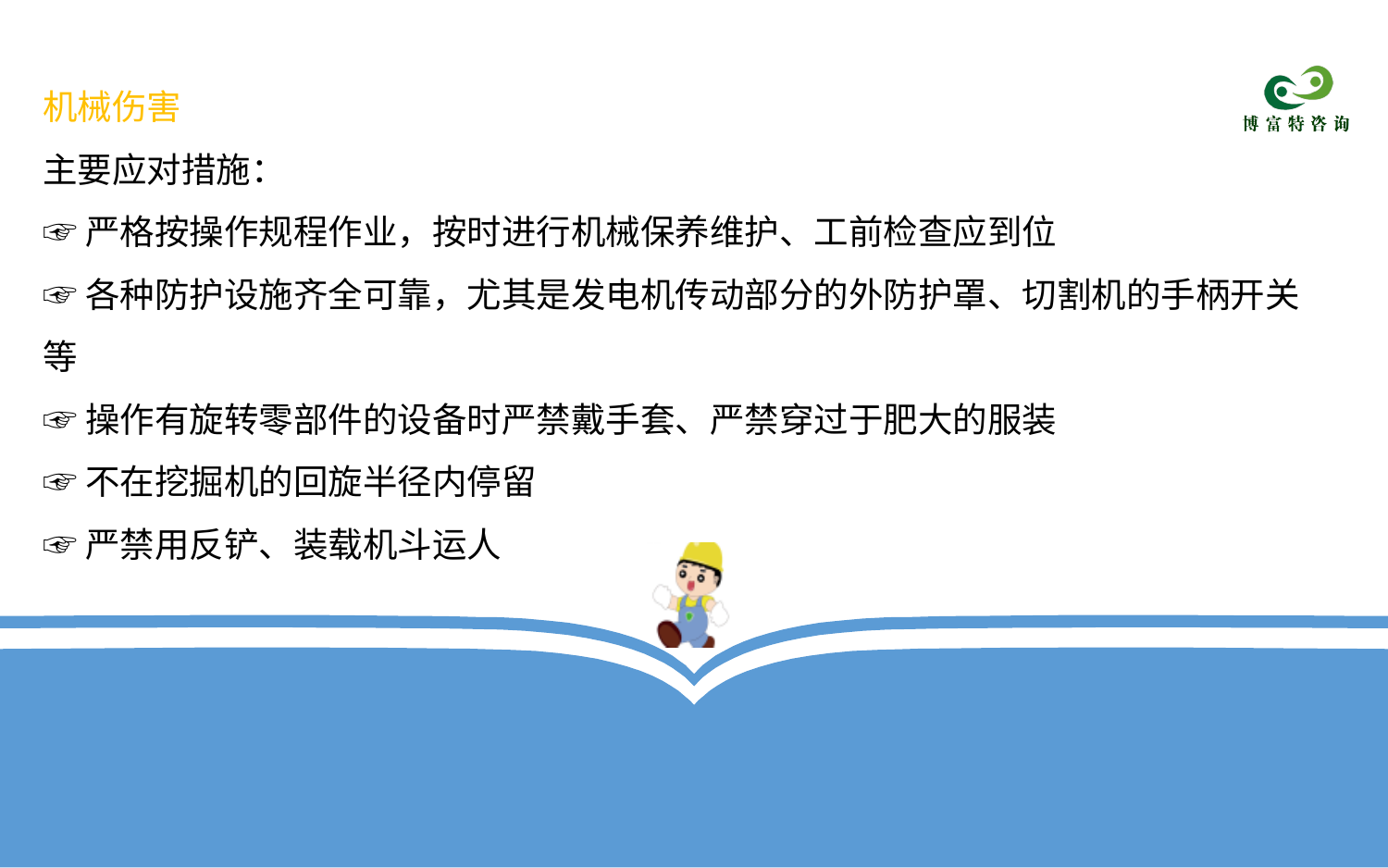

机械伤害
主要应对措施：
☞严格按操作规程作业，按时进行机械保养维护、工前检查应到位
☞各种防护设施齐全可靠，尤其是发电机传动部分的外防护罩、切割机的手柄开关等
☞操作有旋转零部件的设备时严禁戴手套、严禁穿过于肥大的服装
☞不在挖掘机的回旋半径内停留
☞严禁用反铲、装载机斗运人
31